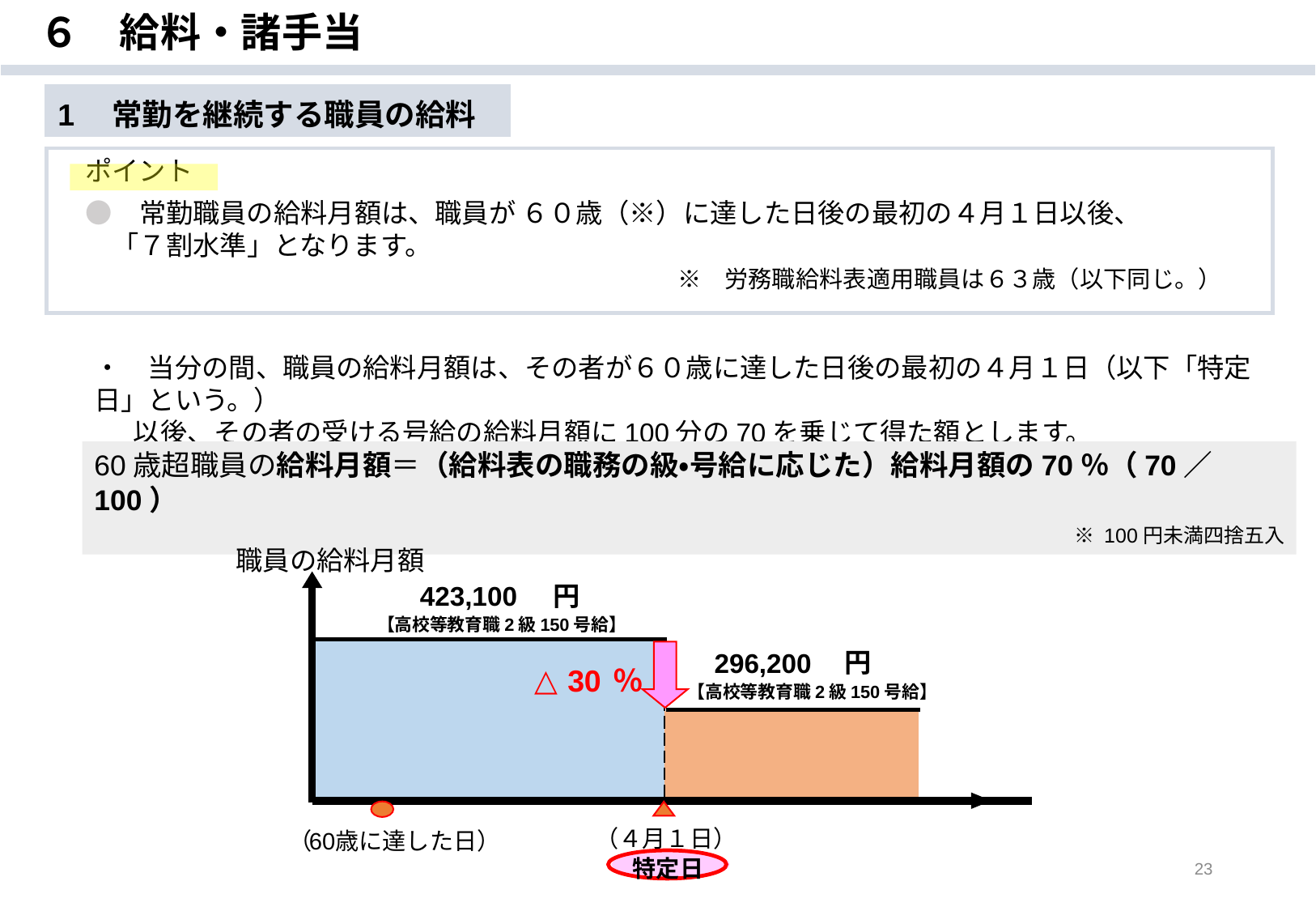

６　給料・諸手当

1　常勤を継続する職員の給料
　ポイント

　●　常勤職員の給料月額は、職員が ６０歳（※）に達した日後の最初の４月１日以後、
　　「７割水準」となります。
　　　　　　　　　　　　　　　　　　　　　　　※　労務職給料表適用職員は６３歳（以下同じ。）

・　当分の間、職員の給料月額は、その者が６０歳に達した日後の最初の４月１日（以下「特定日」という。）
 　以後、その者の受ける号給の給料月額に100分の70を乗じて得た額とします。

60歳超職員の給料月額＝（給料表の職務の級・号給に応じた）給料月額の70％（70／100）
　　　　　　　　　　　　　　　　　　　　　　　　　※ 100円未満四捨五入
職員の給料月額

423,100
円

【高校等教育職2級150号給】

円
296,200
△
30
％

（４月１日）
（
60
歳に達した日）

特定日
【高校等教育職2級150号給】
23